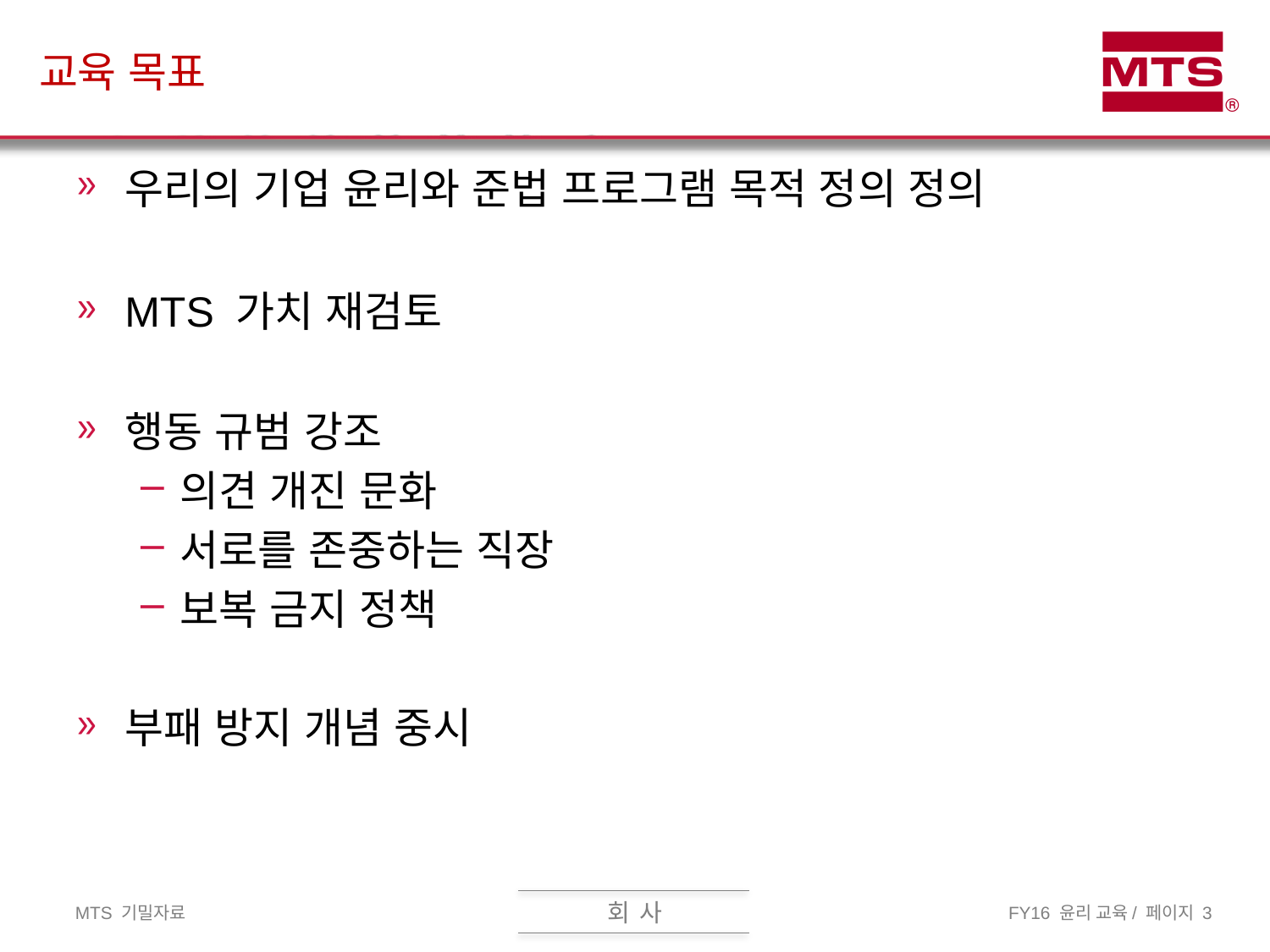

# 교육 목표
우리의 기업 윤리와 준법 프로그램 목적 정의 정의

MTS 가치 재검토

행동 규범 강조
의견 개진 문화
서로를 존중하는 직장
보복 금지 정책

부패 방지 개념 중시